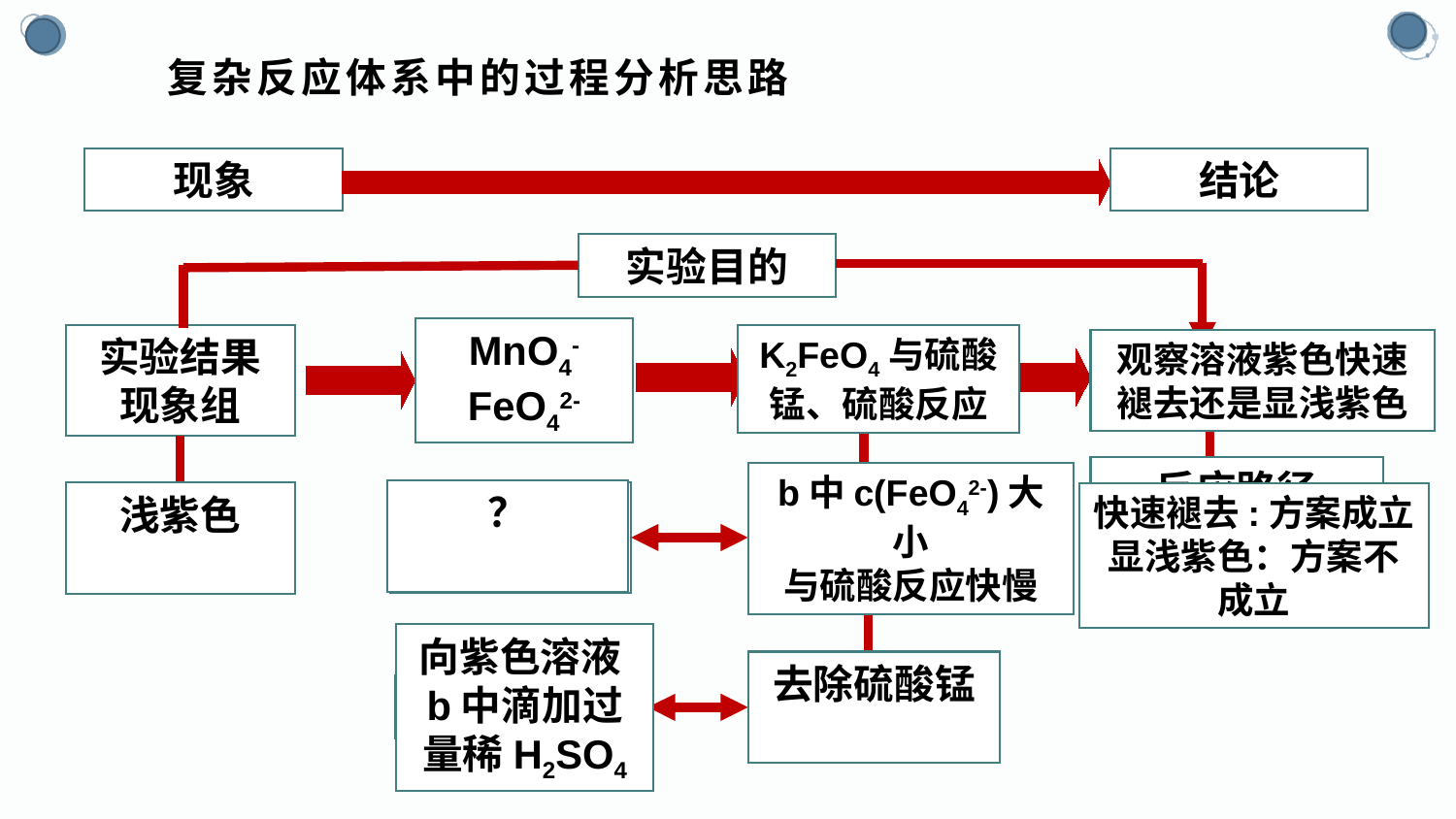

# 复杂反应体系中的过程分析思路
现象
结论
实验目的

MnO4-
FeO42-
实验结果现象组

K2FeO4与硫酸锰、硫酸反应
观察溶液紫色快速褪去还是显浅紫色
对应的变化
关键物质
确定过程
？

反应路径
主次/快慢竞争
时间、特征现象
物质性质反应原理
系统分析
体系、环境
浅紫色

快速褪去:方案成立
显浅紫色：方案不成立
b中c(FeO42-)大小
与硫酸反应快慢
向紫色溶液b中滴加过量稀H2SO4
对比变量
排除干扰
去除硫酸锰

操作方案